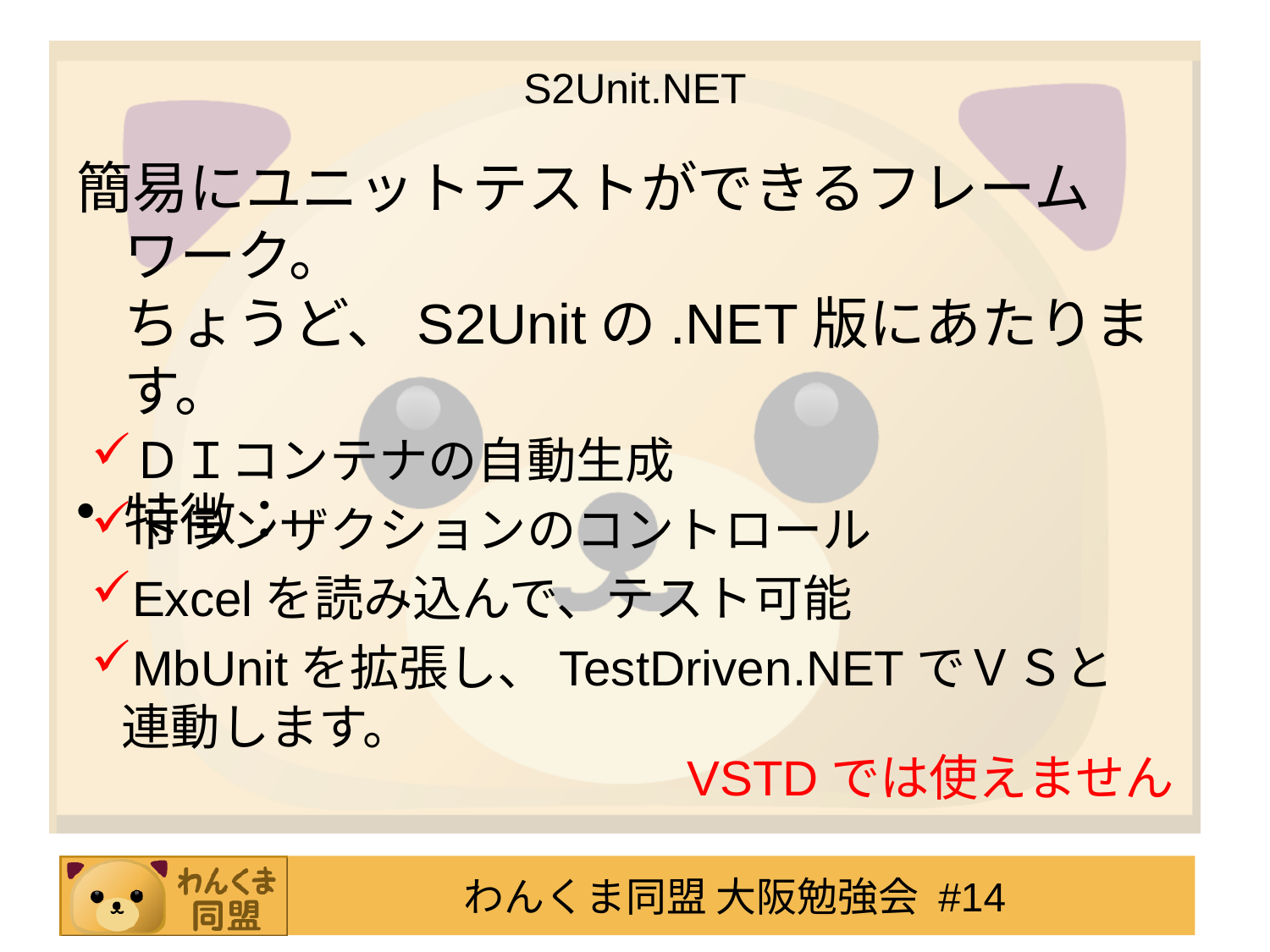

# S2Unit.NET
簡易にユニットテストができるフレームワーク。
ちょうど、S2Unitの.NET版にあたります。

特徴：

ＤＩコンテナの自動生成
トランザクションのコントロール
Excelを読み込んで、テスト可能
MbUnitを拡張し、TestDriven.NETでＶＳと
連動します。

VSTDでは使えません